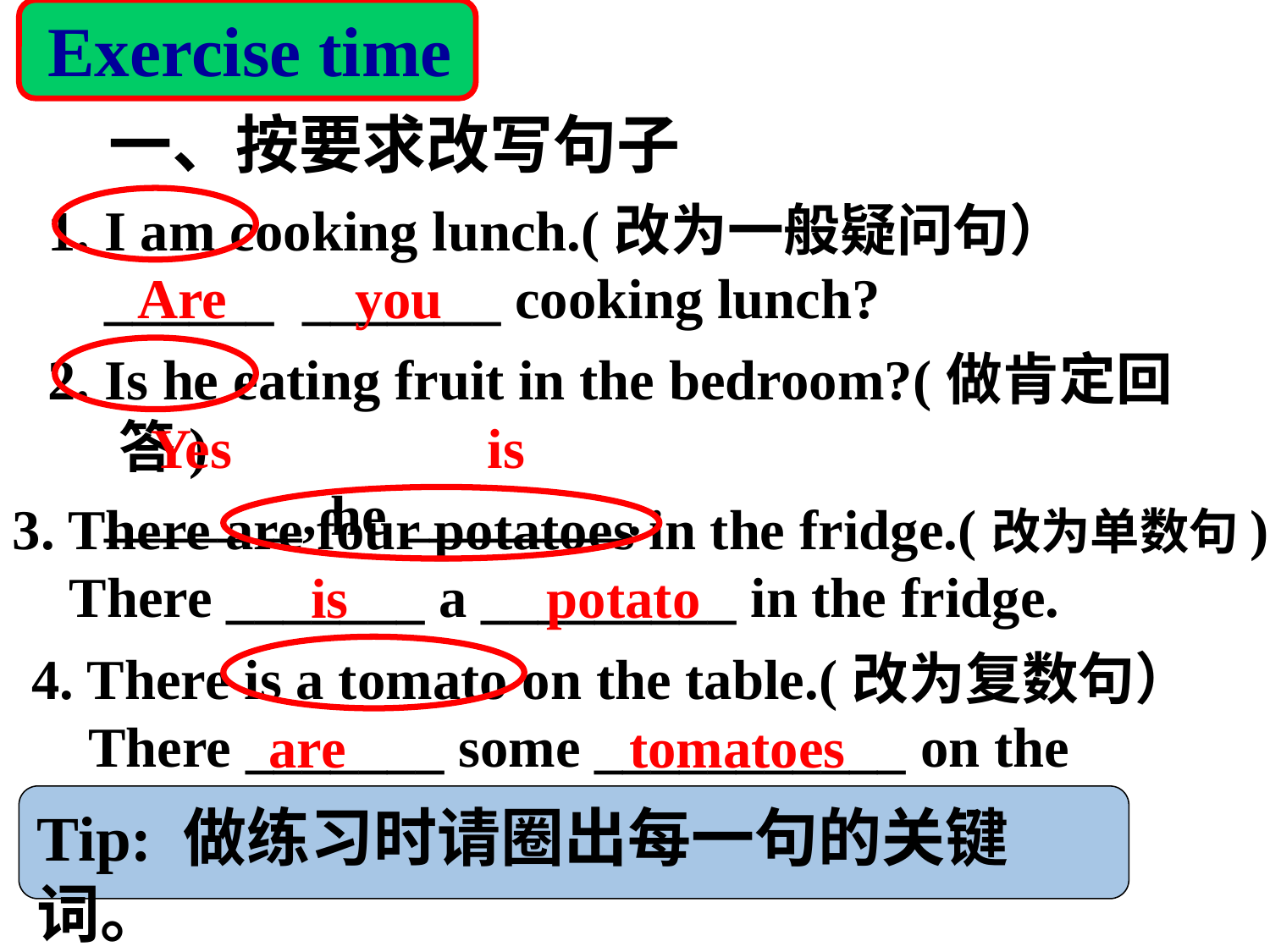

Exercise time

一、按要求改写句子
1. I am cooking lunch.(改为一般疑问句）
    ______  _______ cooking lunch?

Are         you
2. Is he eating fruit in the bedroom?(做肯定回答)
    _______, he ________.

   Yes                  is
3. There are four potatoes in the fridge.(改为单数句)
    There _______ a _________ in the fridge.

   is              potato
4. There is a tomato on the table.(改为复数句）
    There _______ some ___________ on the table.

are                    tomatoes
Tip: 做练习时请圈出每一句的关键词。